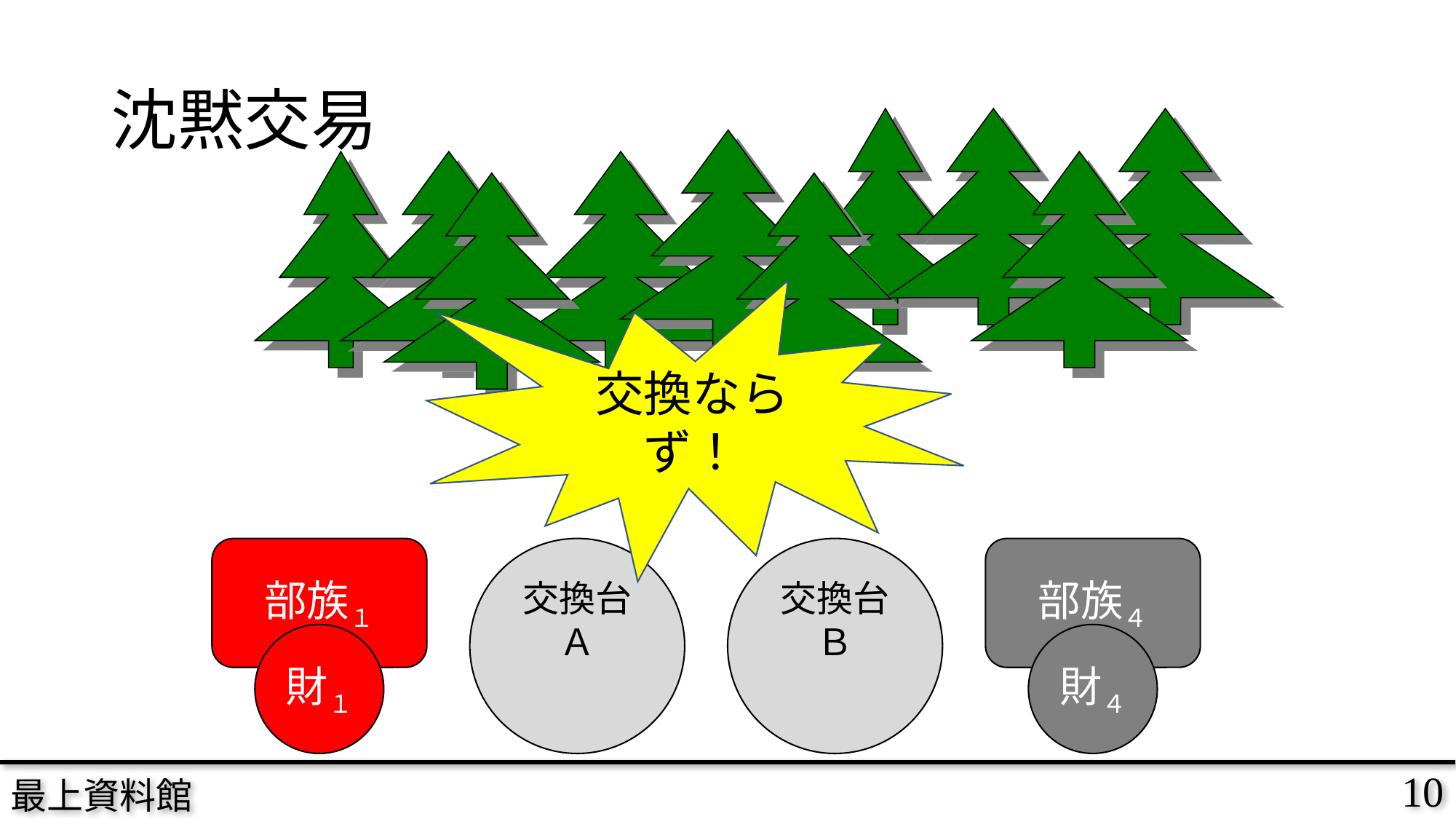

# 沈黙交易

交換ならず！
部族１
交換台Ａ
交換台Ｂ
部族４
財１
財４